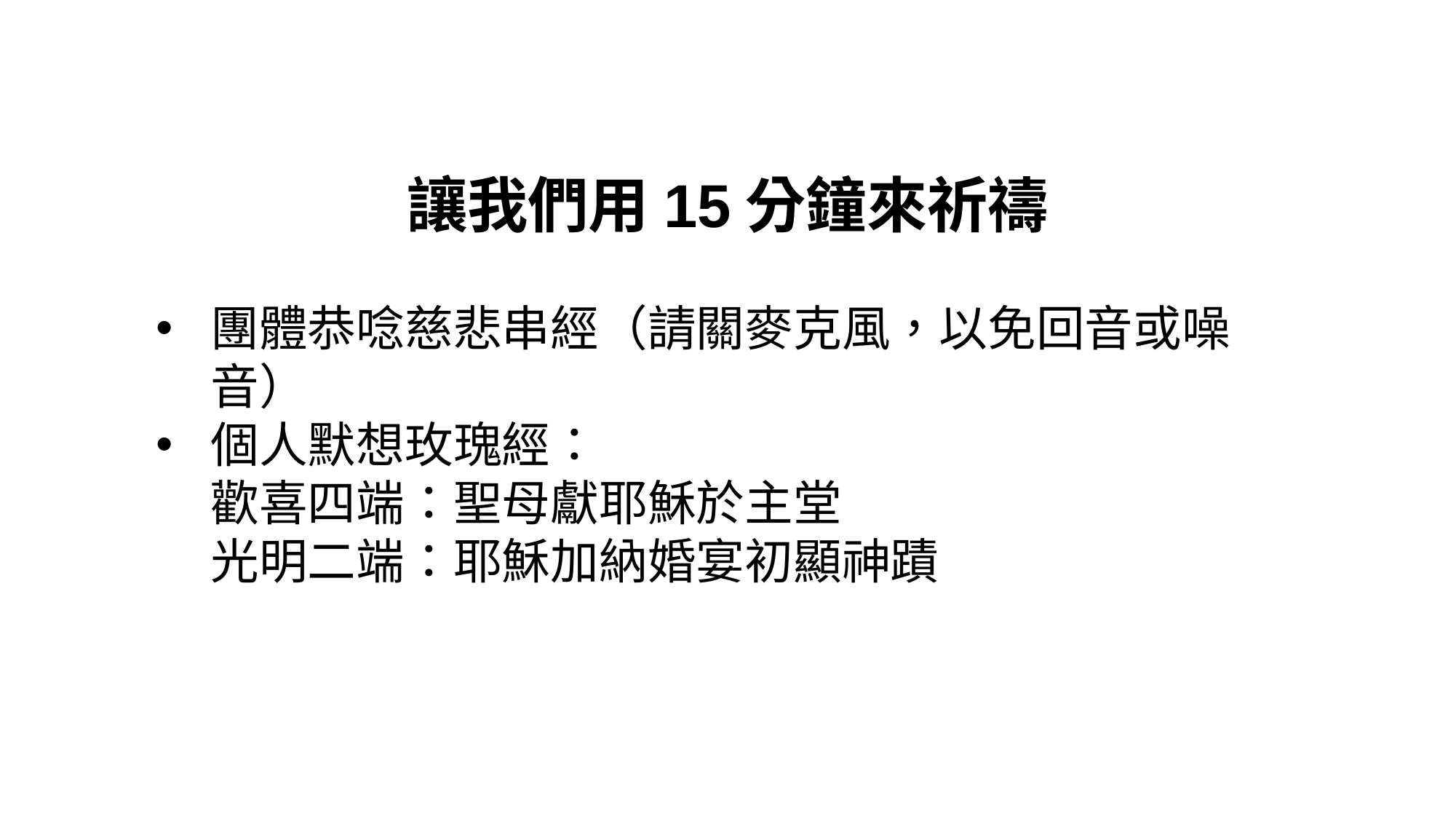

讓我們用15分鐘來祈禱

團體恭唸慈悲串經（請關麥克風，以免回音或噪音）
個人默想玫瑰經：
歡喜四端：聖母獻耶穌於主堂
光明二端：耶穌加納婚宴初顯神蹟